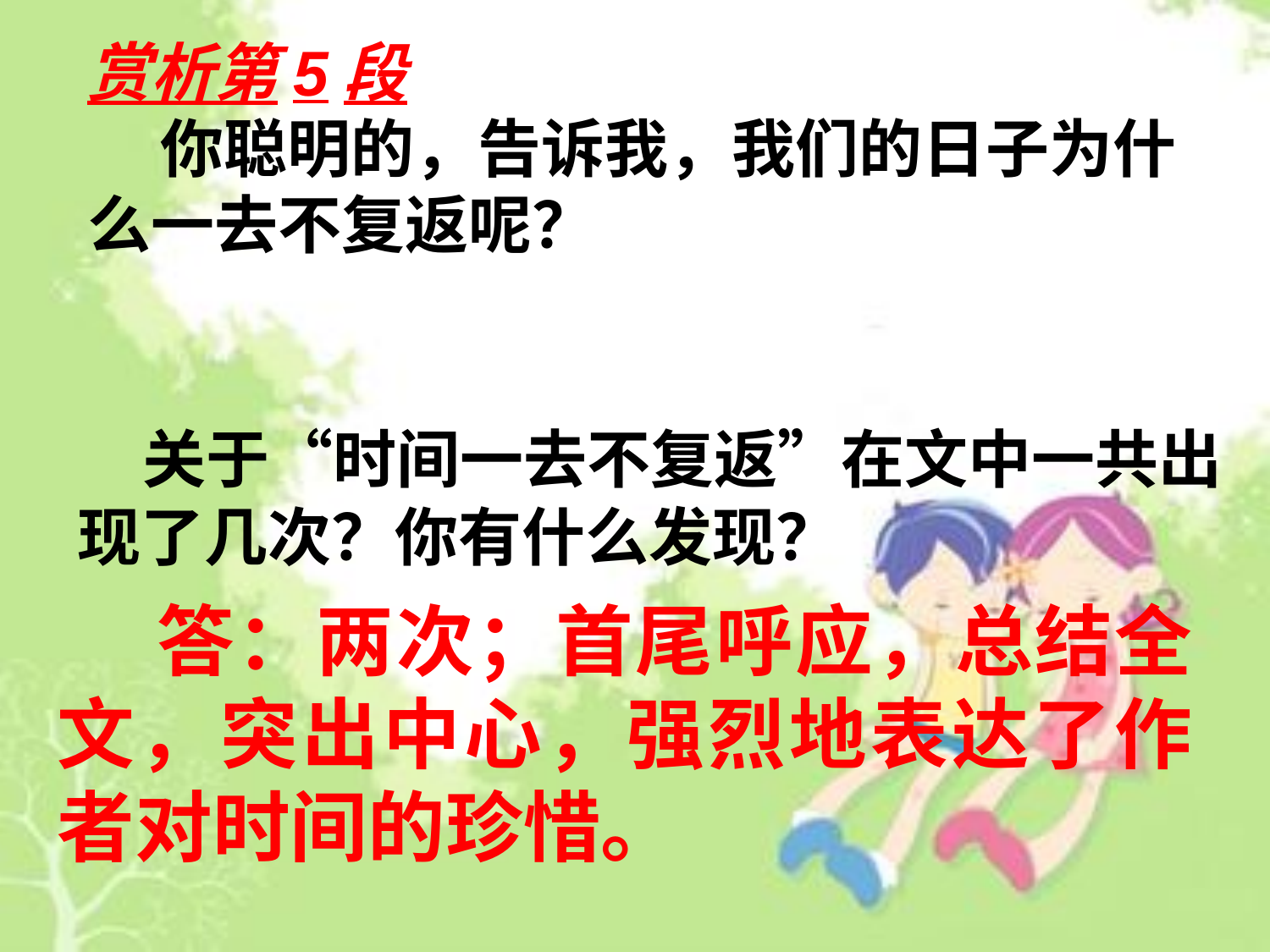

赏析第5段
    你聪明的，告诉我，我们的日子为什么一去不复返呢？
   关于“时间一去不复返”在文中一共出现了几次？你有什么发现？
    答：两次；首尾呼应，总结全文，突出中心，强烈地表达了作者对时间的珍惜。